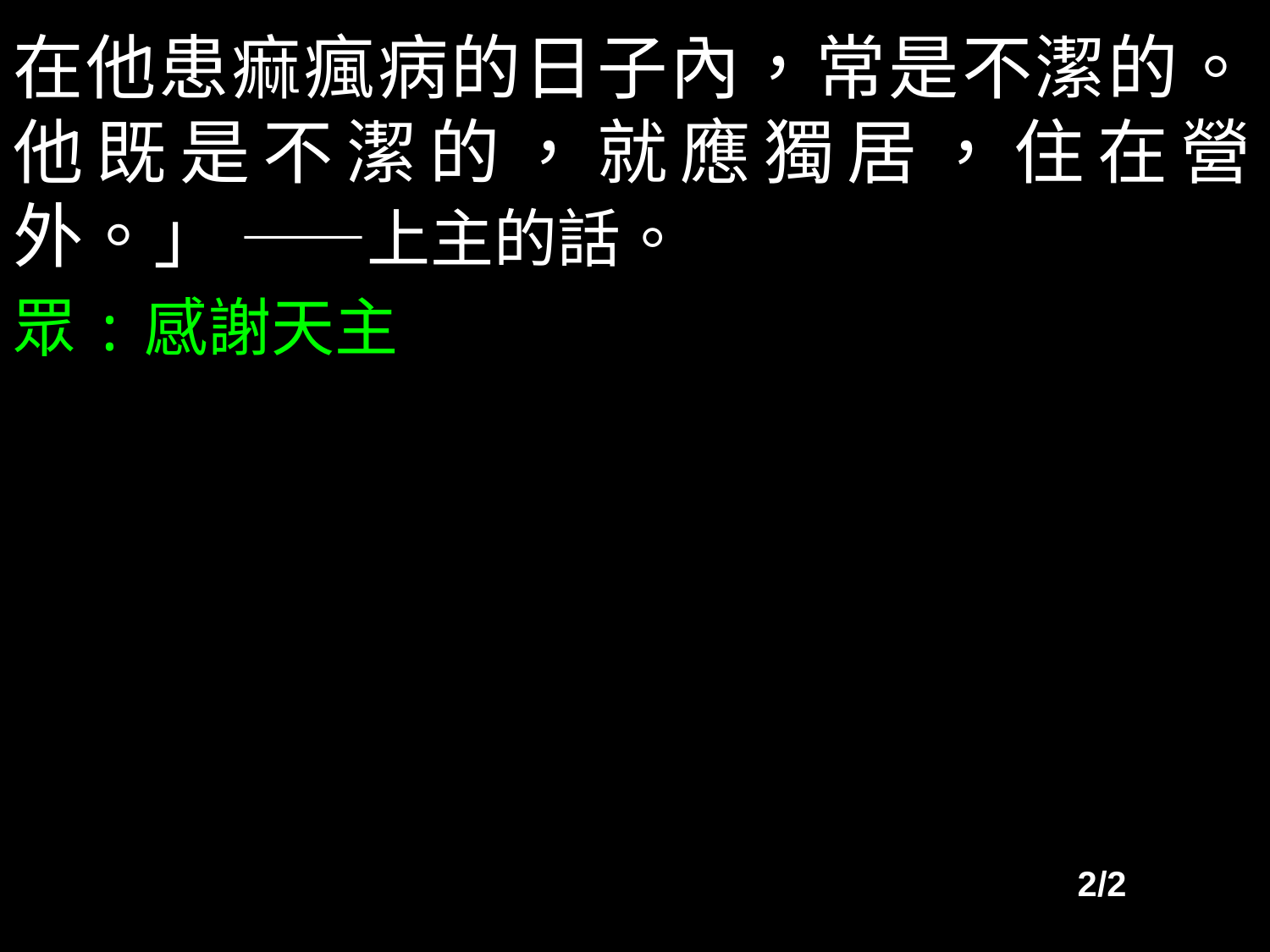

在他患痲瘋病的日子內，常是不潔的。他既是不潔的，就應獨居，住在營外。」 ——上主的話。
眾:感謝天主

2/2